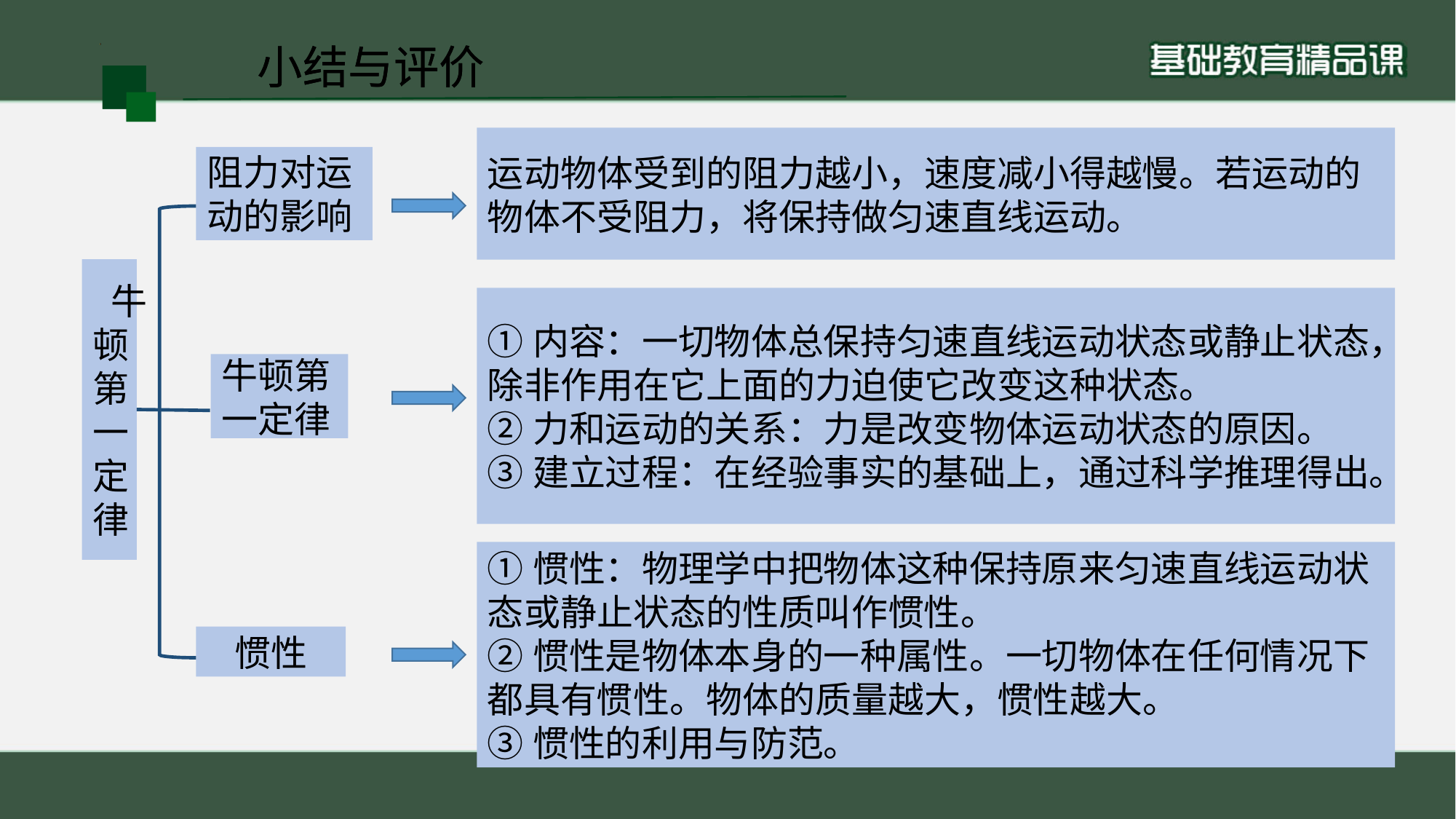

小结与评价
小结与评价

运动物体受到的阻力越小，速度减小得越慢。若运动的物体不受阻力，将保持做匀速直线运动。
阻力对运
动的影响

牛顿第一定律
①内容：一切物体总保持匀速直线运动状态或静止状态，除非作用在它上面的力迫使它改变这种状态。
②力和运动的关系：力是改变物体运动状态的原因。
③建立过程：在经验事实的基础上，通过科学推理得出。
牛顿第
一定律

①惯性：物理学中把物体这种保持原来匀速直线运动状态或静止状态的性质叫作惯性。
②惯性是物体本身的一种属性。一切物体在任何情况下都具有惯性。物体的质量越大，惯性越大。
③惯性的利用与防范。
惯性